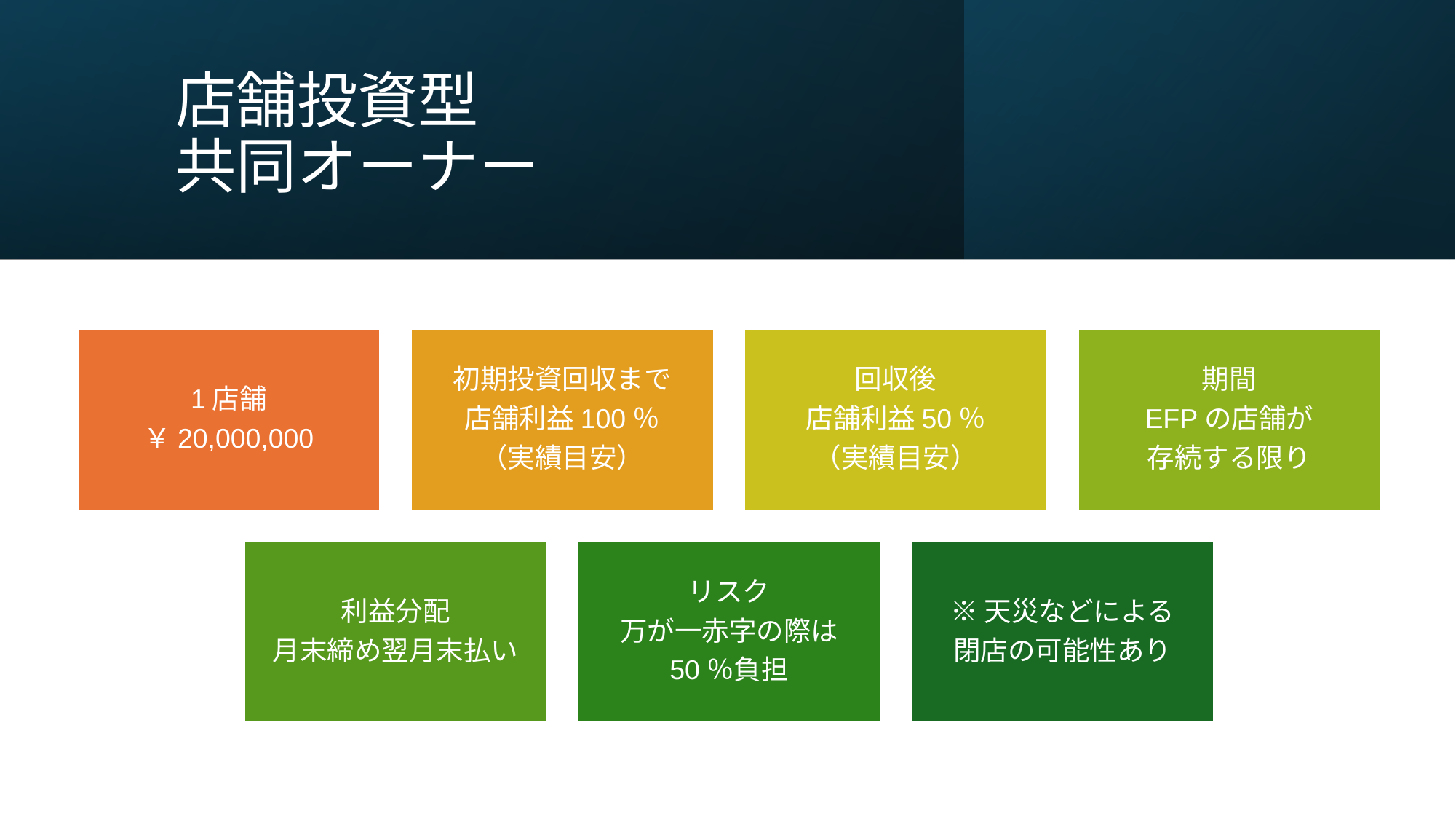

# 店舗投資型 共同オーナー
1店舗
￥20,000,000
初期投資回収まで
店舗利益100％
（実績目安）
回収後
店舗利益50％
（実績目安）
期間
EFPの店舗が
存続する限り
利益分配
月末締め翌月末払い
リスク
万が一赤字の際は
50％負担
※天災などによる
閉店の可能性あり